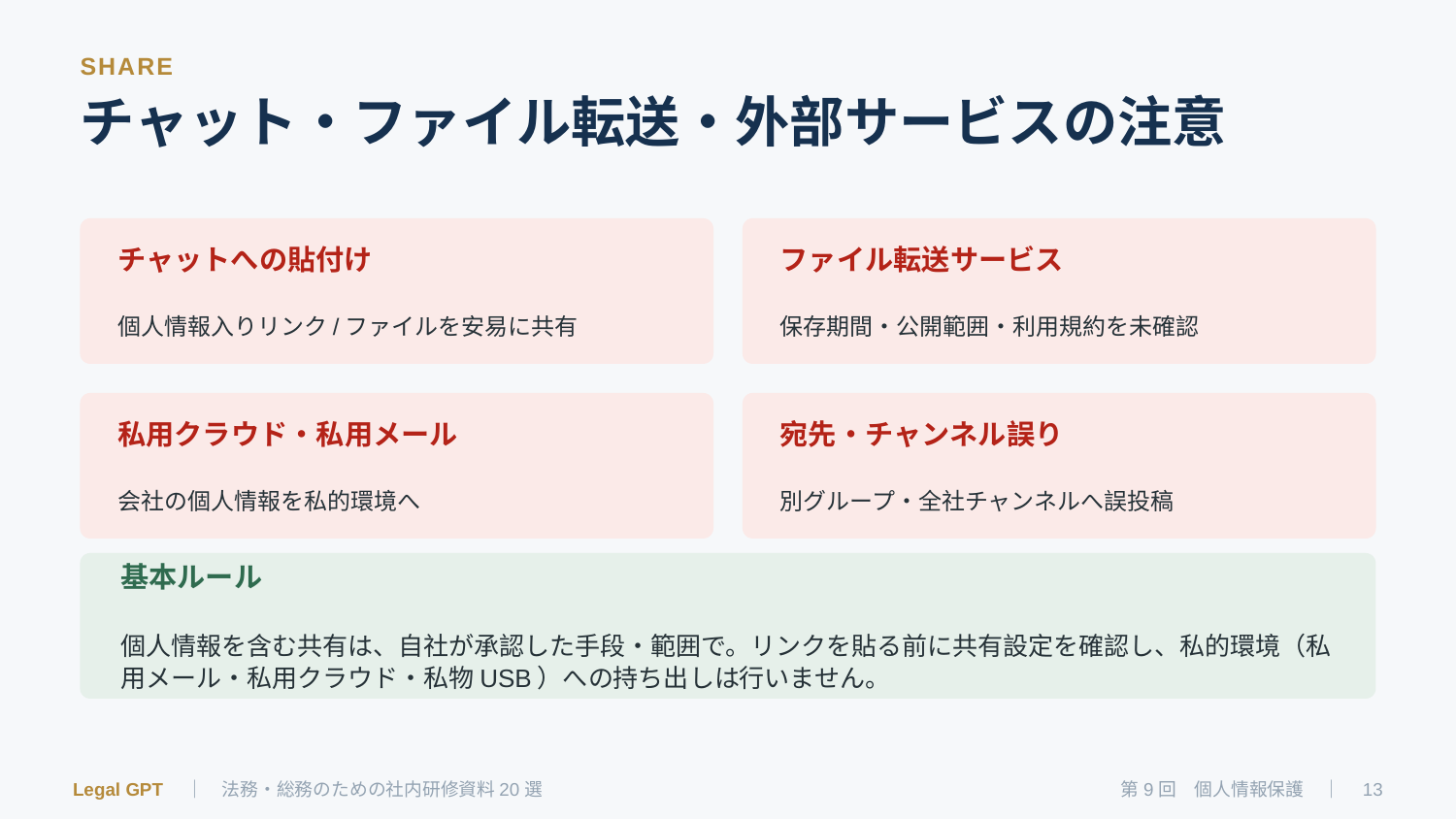

SHARE
チャット・ファイル転送・外部サービスの注意

チャットへの貼付け

個人情報入りリンク/ファイルを安易に共有
ファイル転送サービス

保存期間・公開範囲・利用規約を未確認

私用クラウド・私用メール

会社の個人情報を私的環境へ
宛先・チャンネル誤り

別グループ・全社チャンネルへ誤投稿

基本ルール

個人情報を含む共有は、自社が承認した手段・範囲で。リンクを貼る前に共有設定を確認し、私的環境（私用メール・私用クラウド・私物USB）への持ち出しは行いません。
Legal GPT　｜　法務・総務のための社内研修資料20選
第9回　個人情報保護　｜　13